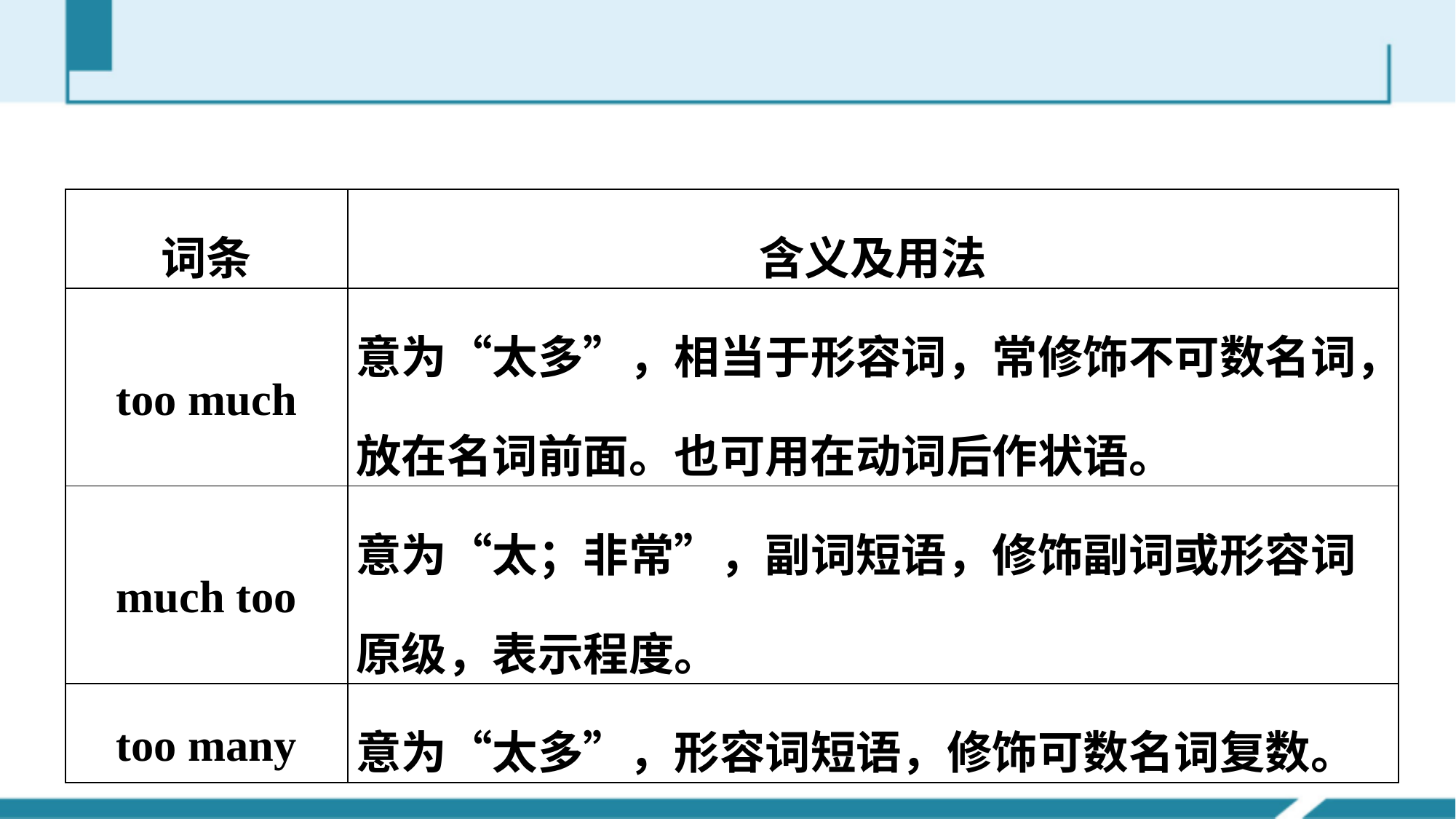

#
| 词条 | 含义及用法 |
| --- | --- |
| too much | 意为“太多”，相当于形容词，常修饰不可数名词，放在名词前面。也可用在动词后作状语。 |
| much too | 意为“太；非常”，副词短语，修饰副词或形容词原级，表示程度。 |
| too many | 意为“太多”，形容词短语，修饰可数名词复数。 |